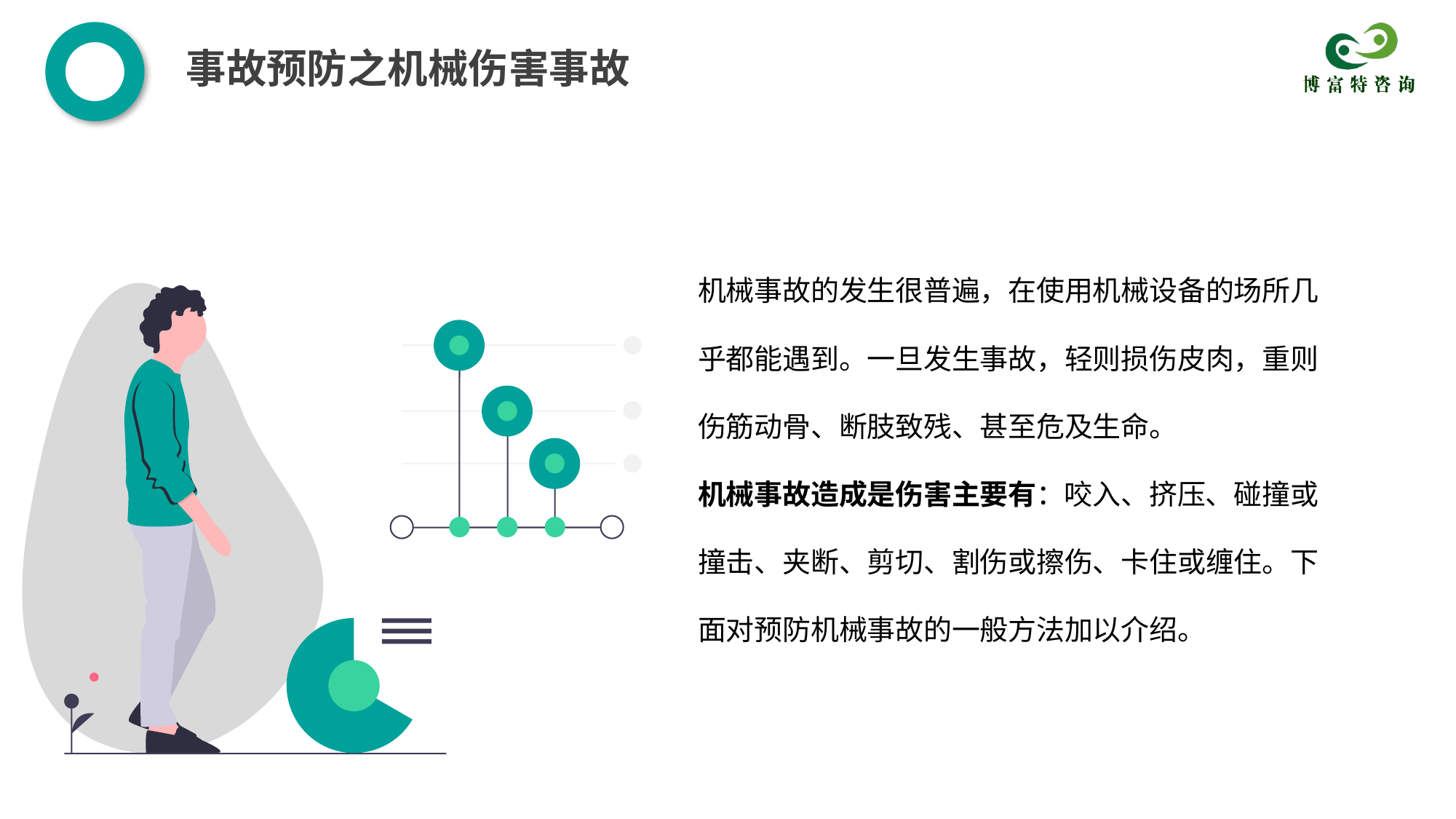

事故预防之机械伤害事故

机械事故的发生很普遍，在使用机械设备的场所几乎都能遇到。一旦发生事故，轻则损伤皮肉，重则伤筋动骨、断肢致残、甚至危及生命。
机械事故造成是伤害主要有：咬入、挤压、碰撞或撞击、夹断、剪切、割伤或擦伤、卡住或缠住。下面对预防机械事故的一般方法加以介绍。